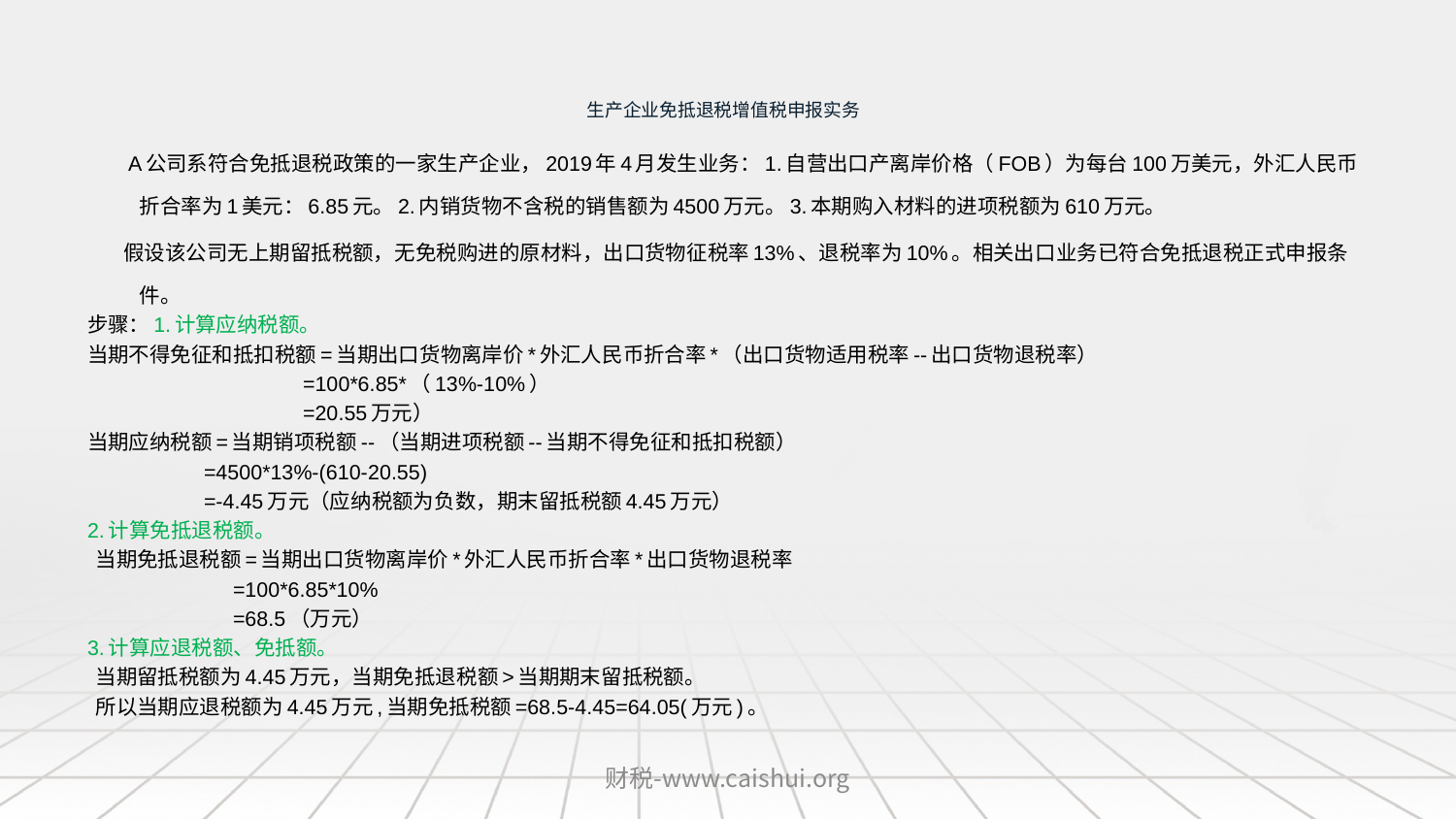

# 生产企业免抵退税增值税申报实务
       A公司系符合免抵退税政策的一家生产企业，2019年4月发生业务：1.自营出口产离岸价格（FOB）为每台100万美元，外汇人民币折合率为1美元：6.85元。2.内销货物不含税的销售额为4500万元。3.本期购入材料的进项税额为610万元。
       假设该公司无上期留抵税额，无免税购进的原材料，出口货物征税率13%、退税率为10%。相关出口业务已符合免抵退税正式申报条件。
步骤：1.计算应纳税额。
当期不得免征和抵扣税额=当期出口货物离岸价*外汇人民币折合率*（出口货物适用税率--出口货物退税率）
                                     =100*6.85*（13%-10%）
                                     =20.55万元）
当期应纳税额=当期销项税额--（当期进项税额--当期不得免征和抵扣税额）
                    =4500*13%-(610-20.55)
                    =-4.45万元（应纳税额为负数，期末留抵税额4.45万元）
2.计算免抵退税额。
 当期免抵退税额=当期出口货物离岸价*外汇人民币折合率*出口货物退税率
                         =100*6.85*10%
                         =68.5（万元）
3.计算应退税额、免抵额。
 当期留抵税额为4.45万元，当期免抵退税额>当期期末留抵税额。
 所以当期应退税额为4.45万元,当期免抵税额=68.5-4.45=64.05(万元)。

财税-www.caishui.org